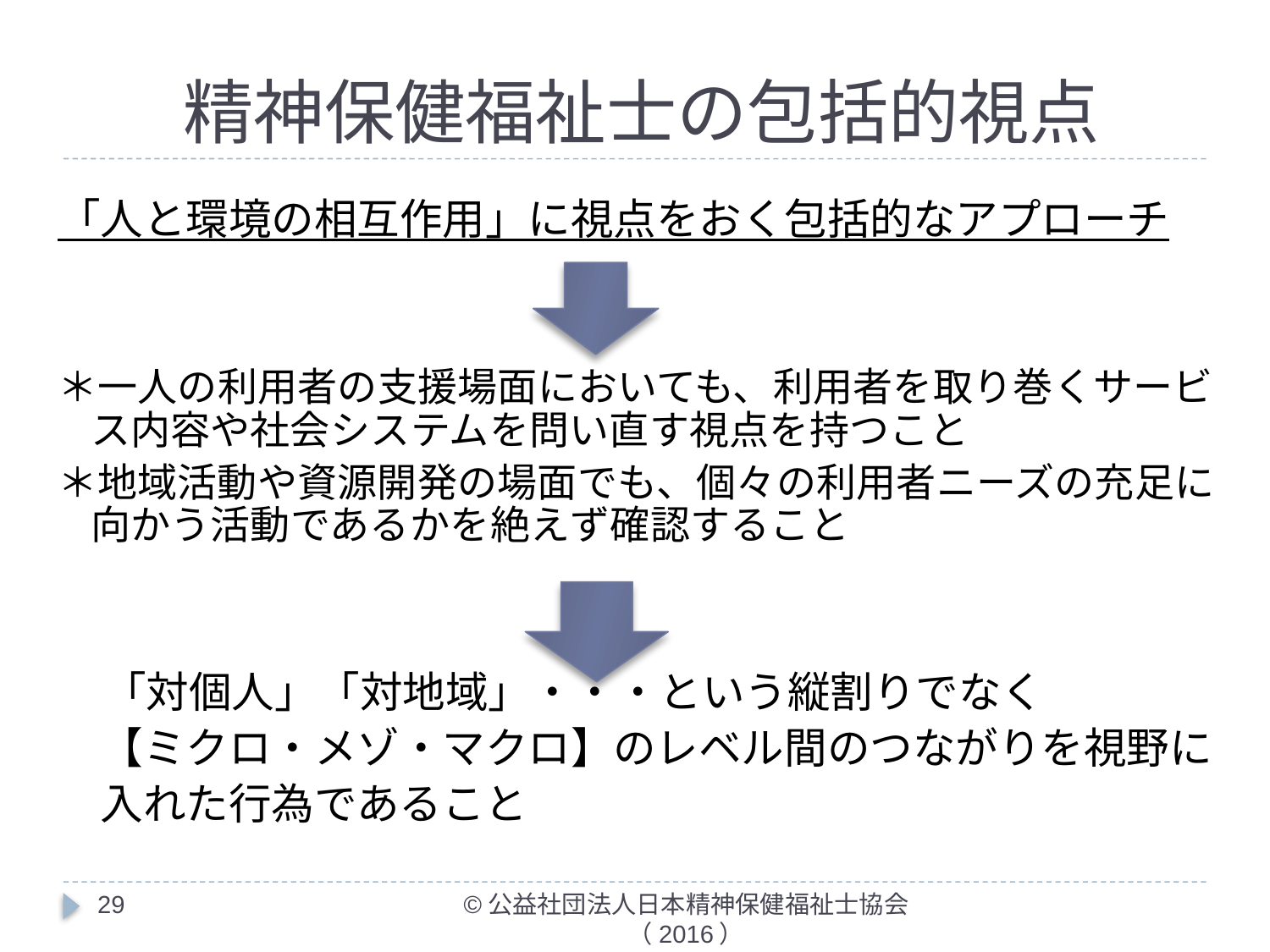

# 精神保健福祉士の包括的視点
「人と環境の相互作用」に視点をおく包括的なアプローチ

＊一人の利用者の支援場面においても、利用者を取り巻くサービス内容や社会システムを問い直す視点を持つこと
＊地域活動や資源開発の場面でも、個々の利用者ニーズの充足に向かう活動であるかを絶えず確認すること

　「対個人」「対地域」・・・という縦割りでなく
　【ミクロ・メゾ・マクロ】のレベル間のつながりを視野に
　入れた行為であること

29
©公益社団法人日本精神保健福祉士協会（2016）